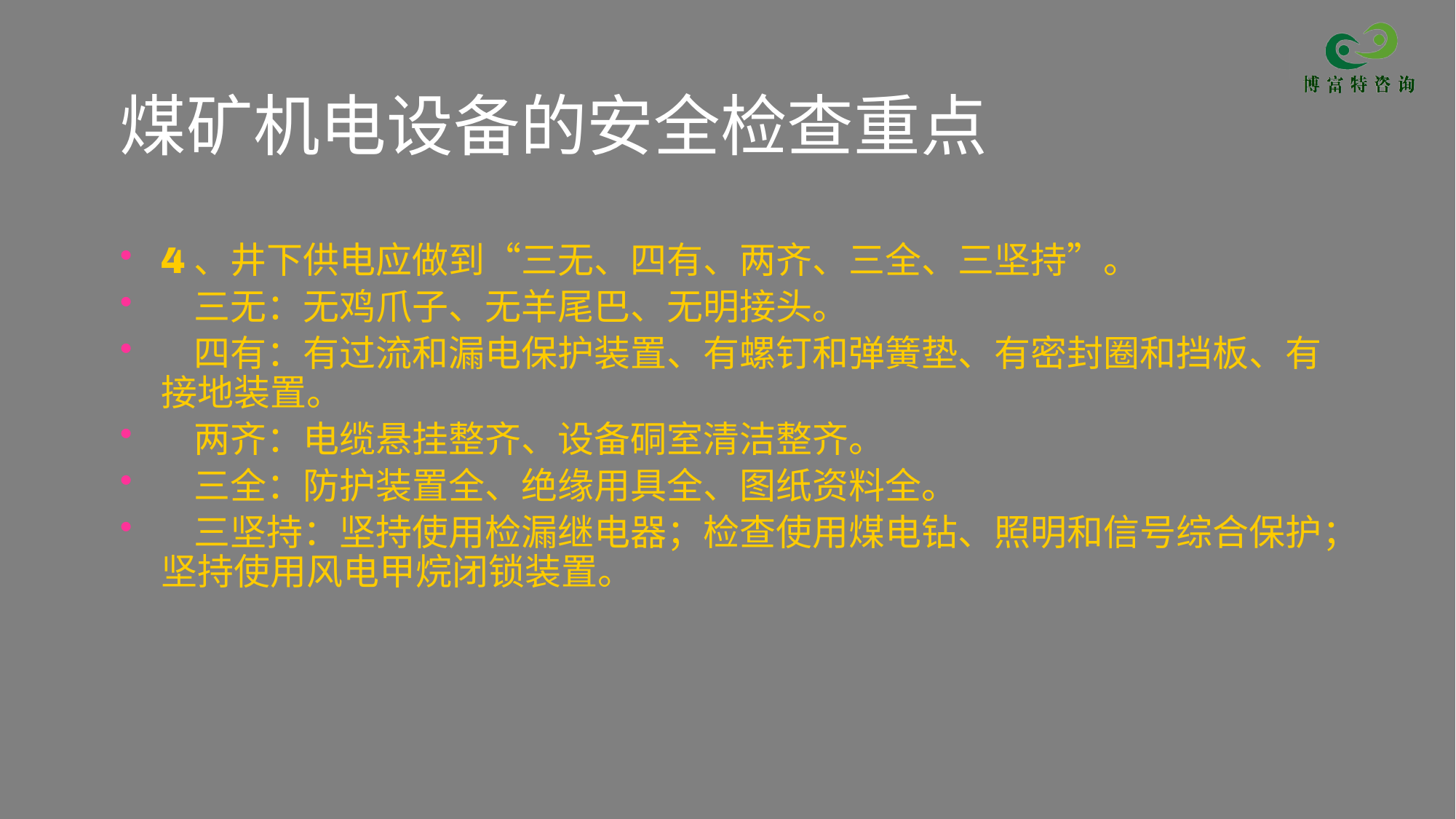

# 煤矿机电设备的安全检查重点
4、井下供电应做到“三无、四有、两齐、三全、三坚持”。
   三无：无鸡爪子、无羊尾巴、无明接头。
   四有：有过流和漏电保护装置、有螺钉和弹簧垫、有密封圈和挡板、有接地装置。
   两齐：电缆悬挂整齐、设备硐室清洁整齐。
   三全：防护装置全、绝缘用具全、图纸资料全。
   三坚持：坚持使用检漏继电器；检查使用煤电钻、照明和信号综合保护；坚持使用风电甲烷闭锁装置。